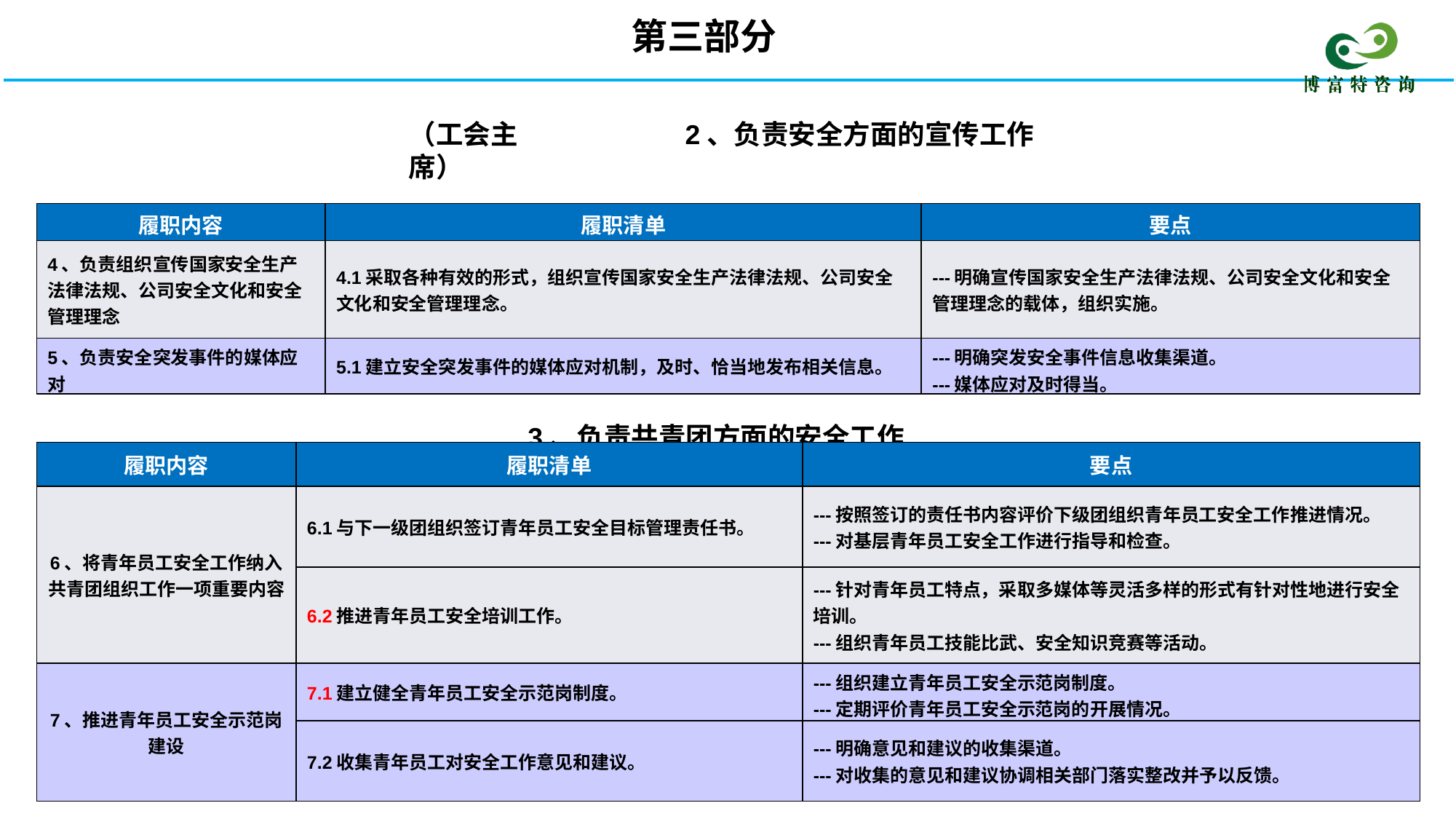

第三部分
2、负责安全方面的宣传工作
（工会主席）
| 履职内容 | 履职清单 | 要点 |
| --- | --- | --- |
| 4、负责组织宣传国家安全生产法律法规、公司安全文化和安全管理理念 | 4.1采取各种有效的形式，组织宣传国家安全生产法律法规、公司安全文化和安全管理理念。 | ---明确宣传国家安全生产法律法规、公司安全文化和安全管理理念的载体，组织实施。 |
| 5、负责安全突发事件的媒体应对 | 5.1建立安全突发事件的媒体应对机制，及时、恰当地发布相关信息。 | ---明确突发安全事件信息收集渠道。 ---媒体应对及时得当。 |
3、负责共青团方面的安全工作
| 履职内容 | 履职清单 | 要点 |
| --- | --- | --- |
| 6、将青年员工安全工作纳入共青团组织工作一项重要内容 | 6.1与下一级团组织签订青年员工安全目标管理责任书。 | ---按照签订的责任书内容评价下级团组织青年员工安全工作推进情况。 ---对基层青年员工安全工作进行指导和检查。 |
|  | 6.2推进青年员工安全培训工作。 | ---针对青年员工特点，采取多媒体等灵活多样的形式有针对性地进行安全培训。 ---组织青年员工技能比武、安全知识竞赛等活动。 |
| 7、推进青年员工安全示范岗建设 | 7.1建立健全青年员工安全示范岗制度。 | ---组织建立青年员工安全示范岗制度。 ---定期评价青年员工安全示范岗的开展情况。 |
|  | 7.2收集青年员工对安全工作意见和建议。 | ---明确意见和建议的收集渠道。 ---对收集的意见和建议协调相关部门落实整改并予以反馈。 |